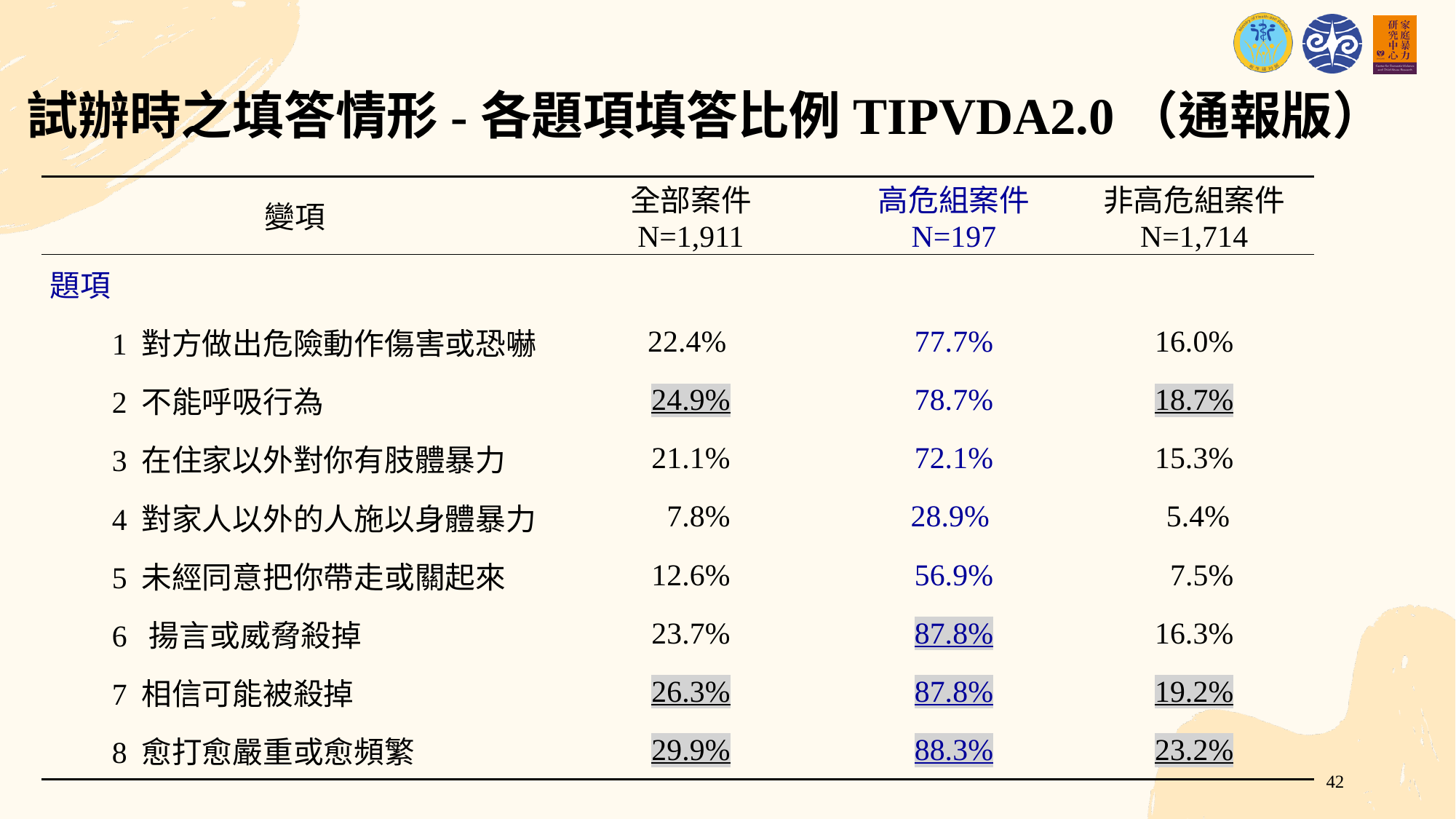

# 試辦時之填答情形-各題項填答比例TIPVDA2.0（通報版）
| 變項 | 全部案件 N=1,911 | 高危組案件 N=197 | 非高危組案件 N=1,714 |
| --- | --- | --- | --- |
| 題項 |  |  |  |
| 1 對方做出危險動作傷害或恐嚇 | 22.4% | 77.7% | 16.0% |
| 2 不能呼吸行為 | 24.9% | 78.7% | 18.7% |
| 3 在住家以外對你有肢體暴力 | 21.1% | 72.1% | 15.3% |
| 4 對家人以外的人施以身體暴力 | 7.8% | 28.9% | 5.4% |
| 5 未經同意把你帶走或關起來 | 12.6% | 56.9% | 7.5% |
| 6 揚言或威脅殺掉 | 23.7% | 87.8% | 16.3% |
| 7 相信可能被殺掉 | 26.3% | 87.8% | 19.2% |
| 8 愈打愈嚴重或愈頻繁 | 29.9% | 88.3% | 23.2% |
42